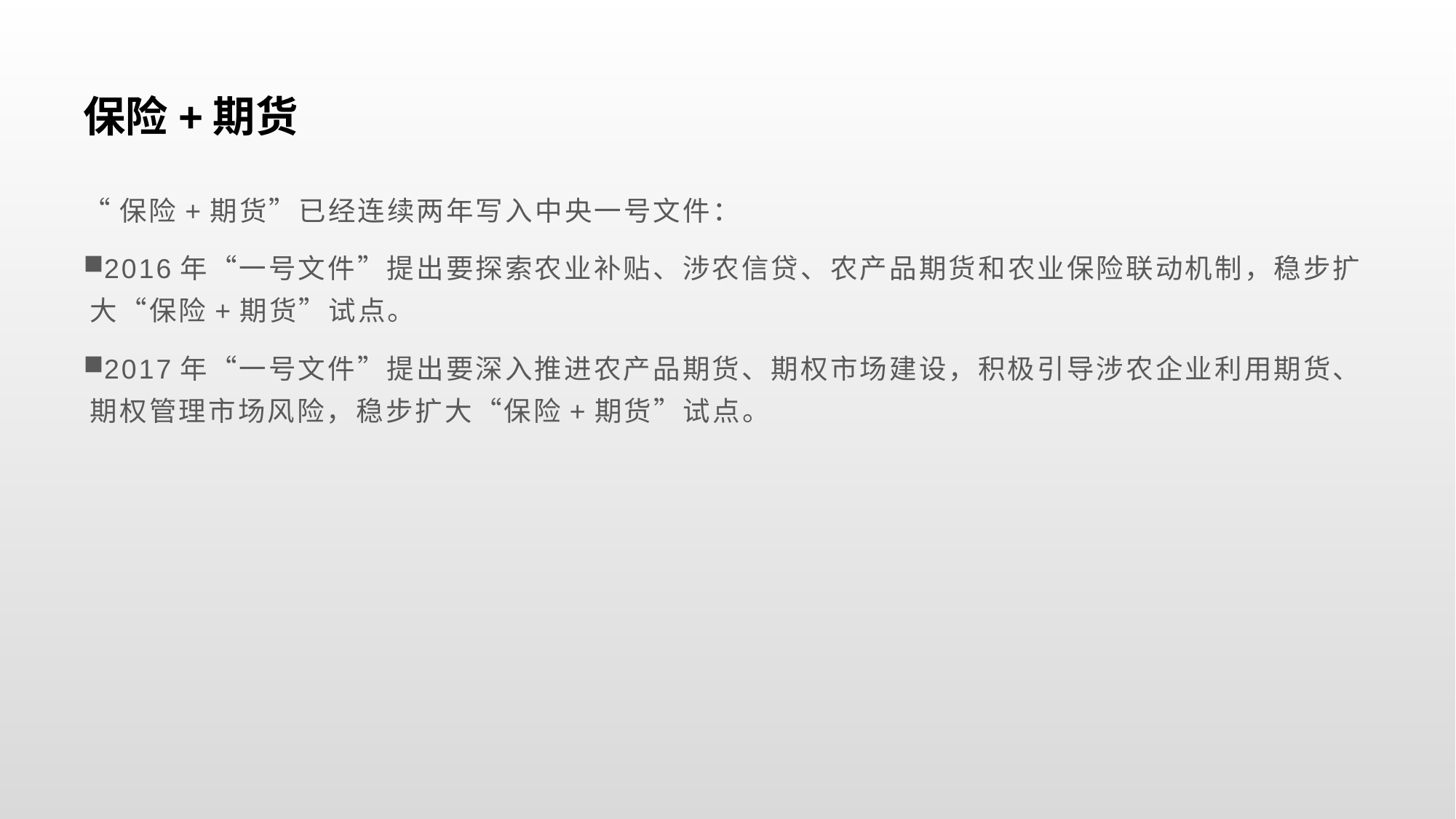

# 保险+期货
“保险+期货”已经连续两年写入中央一号文件：
2016年“一号文件”提出要探索农业补贴、涉农信贷、农产品期货和农业保险联动机制，稳步扩大“保险+期货”试点。
2017年“一号文件”提出要深入推进农产品期货、期权市场建设，积极引导涉农企业利用期货、期权管理市场风险，稳步扩大“保险+期货”试点。